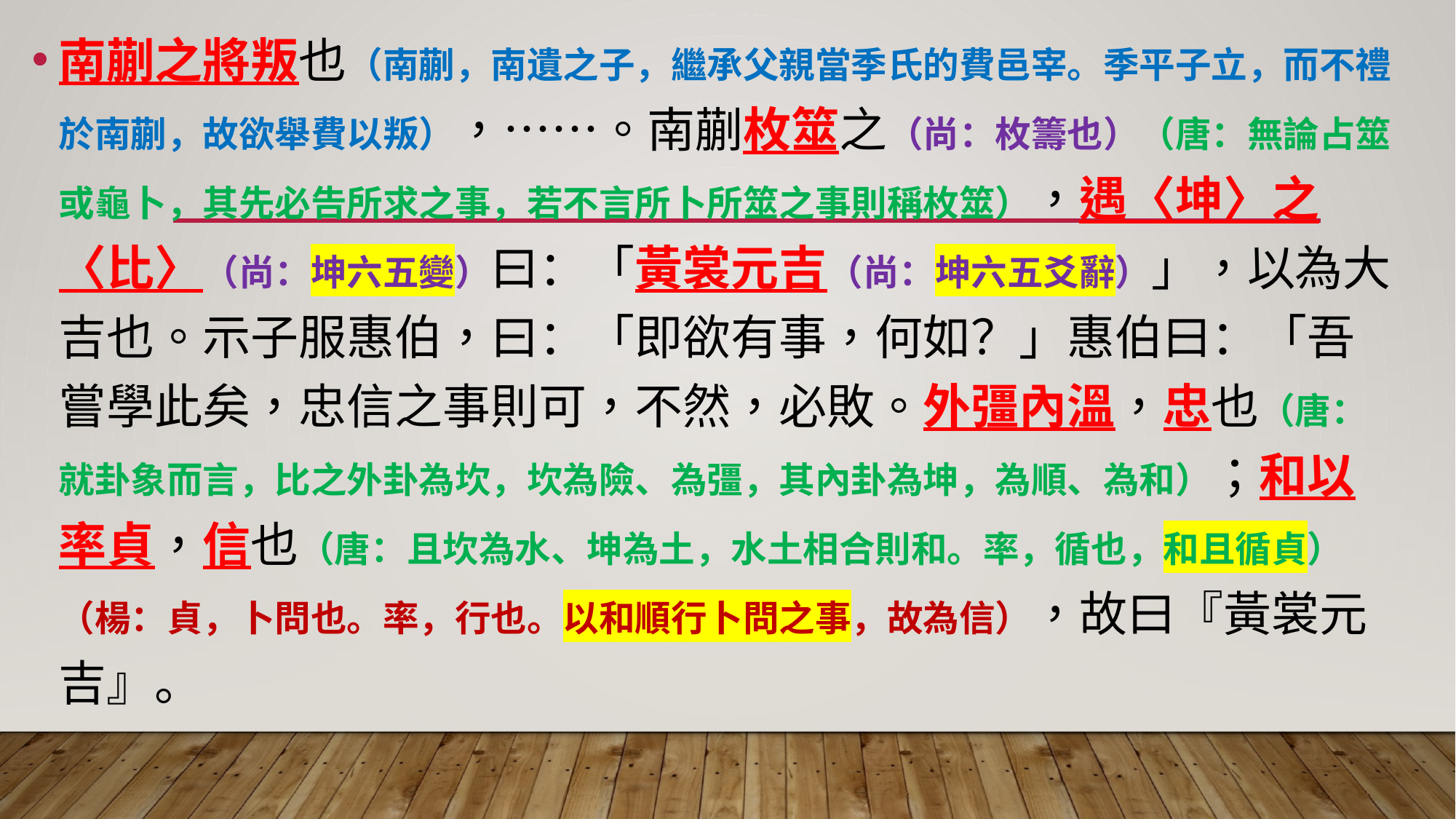

南蒯之將叛也（南蒯，南遺之子，繼承父親當季氏的費邑宰。季平子立，而不禮於南蒯，故欲舉費以叛），……。南蒯枚筮之（尚：枚籌也）（唐：無論占筮或龜卜，其先必告所求之事，若不言所卜所筮之事則稱枚筮），遇〈坤〉之〈比〉（尚：坤六五變）曰：「黃裳元吉（尚：坤六五爻辭）」，以為大吉也。示子服惠伯，曰：「即欲有事，何如？」惠伯曰：「吾嘗學此矣，忠信之事則可，不然，必敗。外彊內溫，忠也（唐：就卦象而言，比之外卦為坎，坎為險、為彊，其內卦為坤，為順、為和）；和以率貞，信也（唐：且坎為水、坤為土，水土相合則和。率，循也，和且循貞）（楊：貞，卜問也。率，行也。以和順行卜問之事，故為信），故曰『黃裳元吉』。